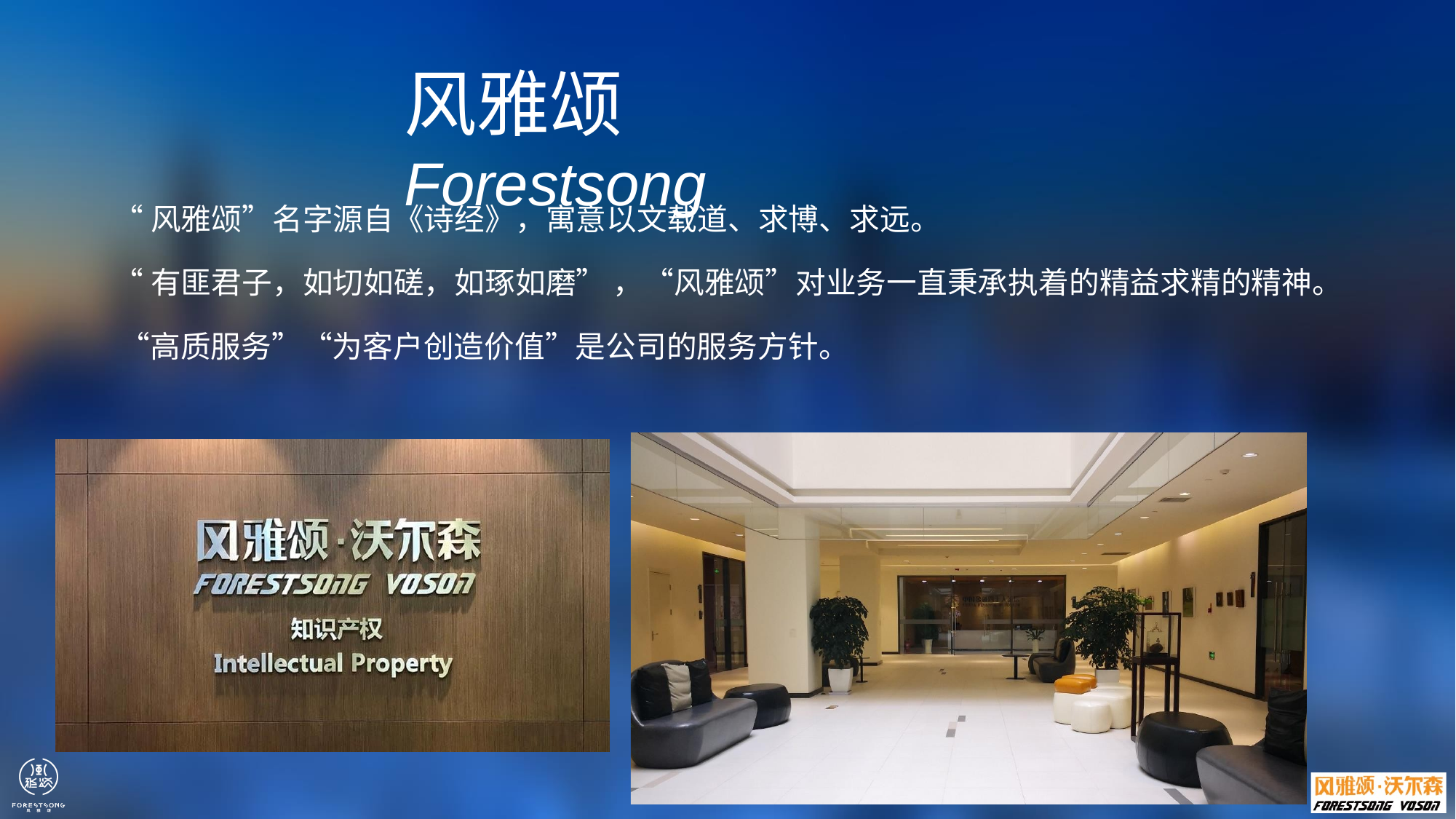

# 风雅颂	Forestsong
“风雅颂”名字源自《诗经》，寓意以文载道、求博、求远。
“有匪君子，如切如磋，如琢如磨” ，“风雅颂”对业务一直秉承执着的精益求精的精神。 “高质服务”“为客户创造价值”是公司的服务方针。